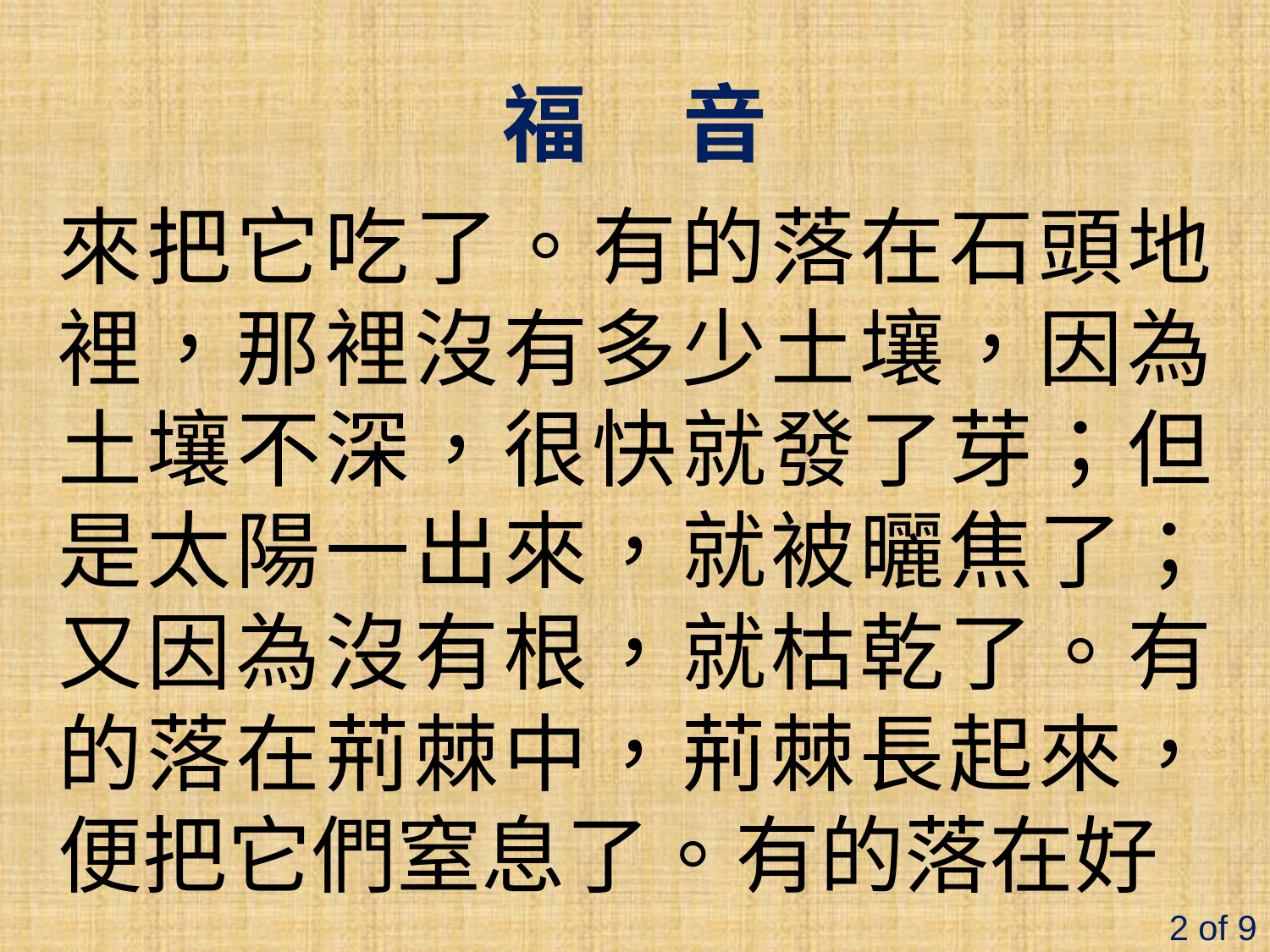

福     音

來把它吃了。有的落在石頭地裡，那裡沒有多少土壤，因為土壤不深，很快就發了芽；但是太陽一出來，就被曬焦了；又因為沒有根，就枯乾了。有的落在荊棘中，荊棘長起來，便把它們窒息了。有的落在好
2 of 9